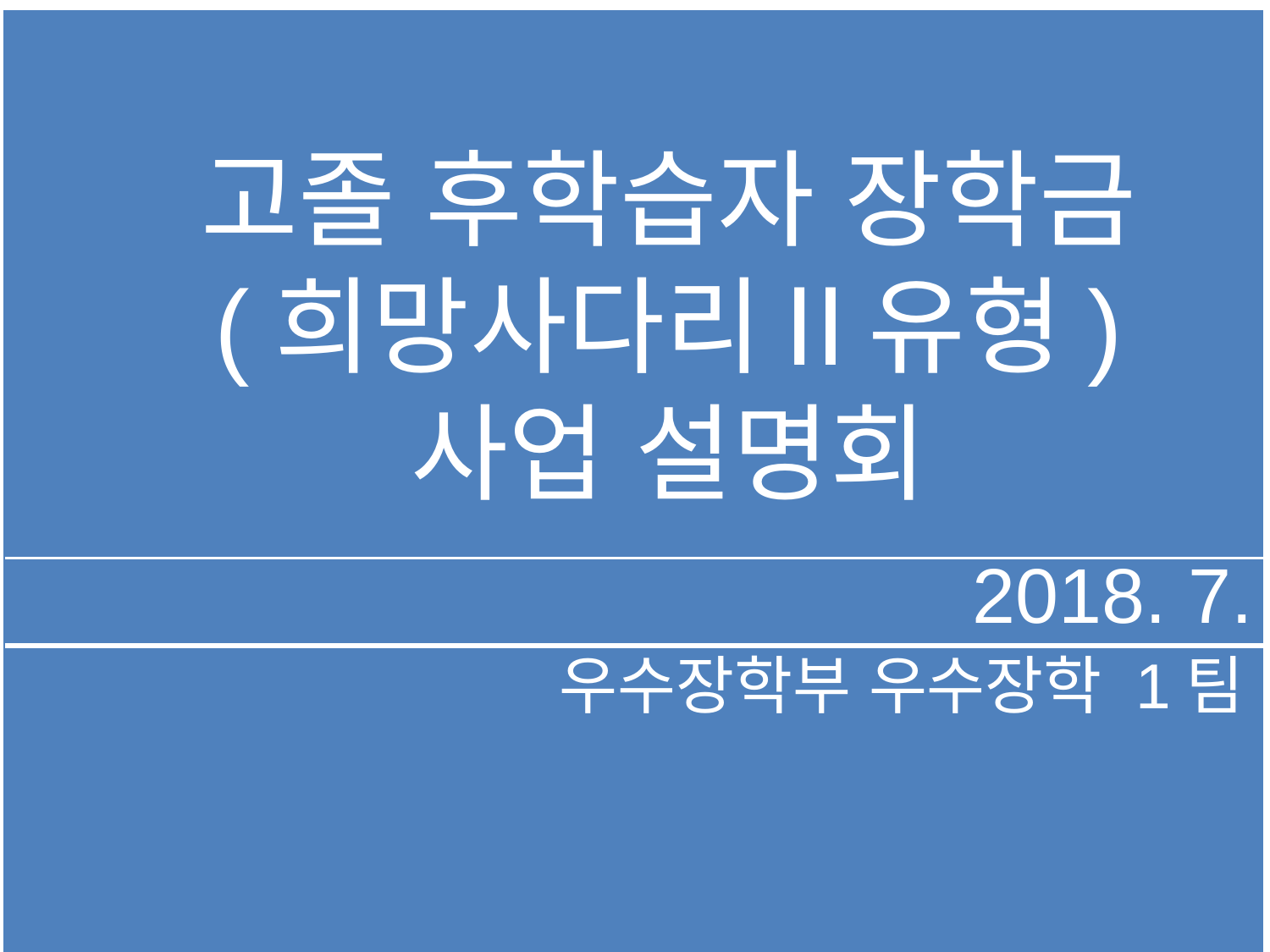

고졸 후학습자 장학금
(희망사다리Ⅱ유형)
사업 설명회
2018. 7.
우수장학부 우수장학 1팀